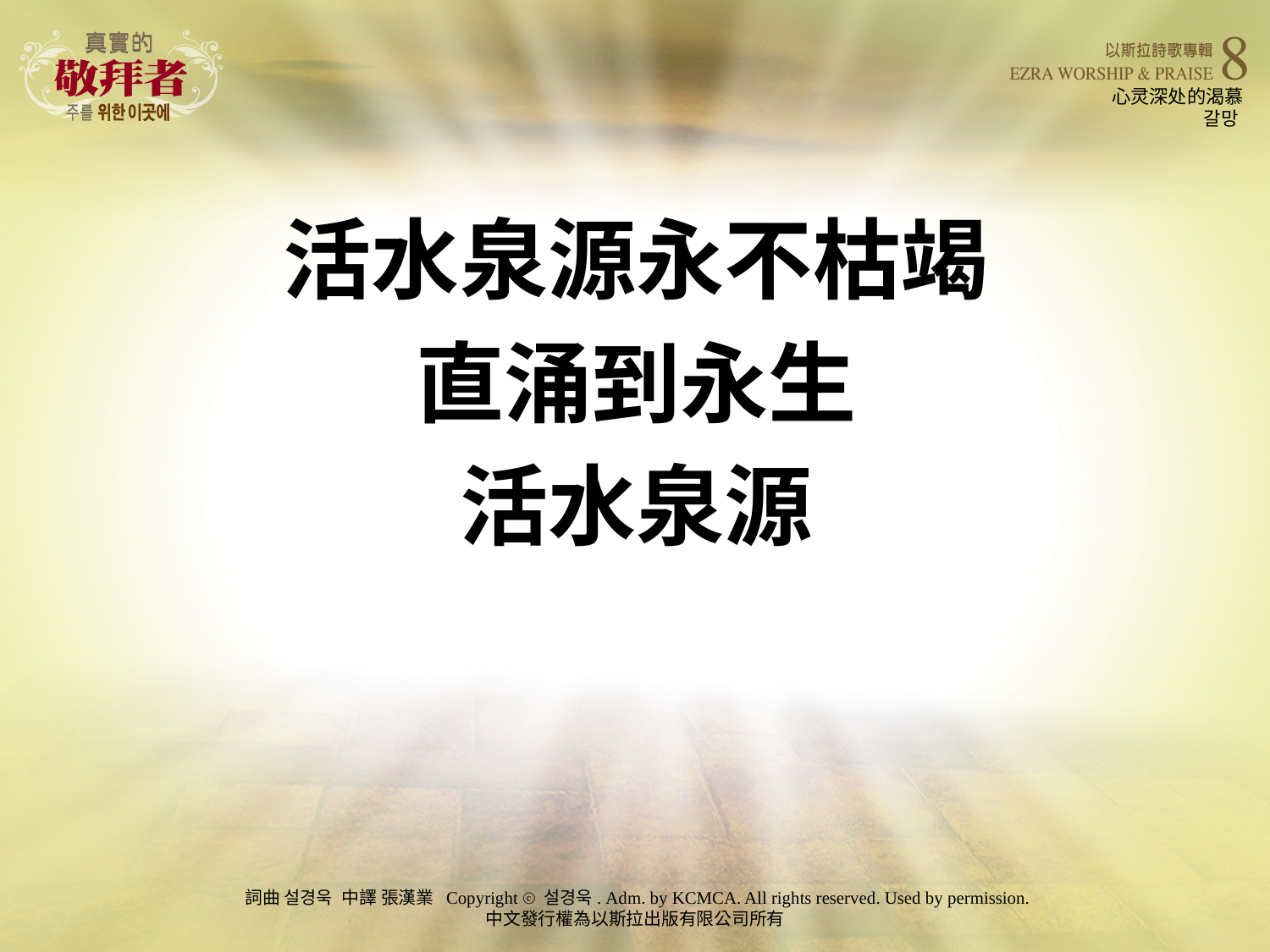

# 心灵深处的渴慕 갈망
活水泉源永不枯竭
直涌到永生
活水泉源
詞曲 설경욱  中譯 張漢業  Copyright ⓒ 설경욱. Adm. by KCMCA. All rights reserved. Used by permission.
中文發行權為以斯拉出版有限公司所有